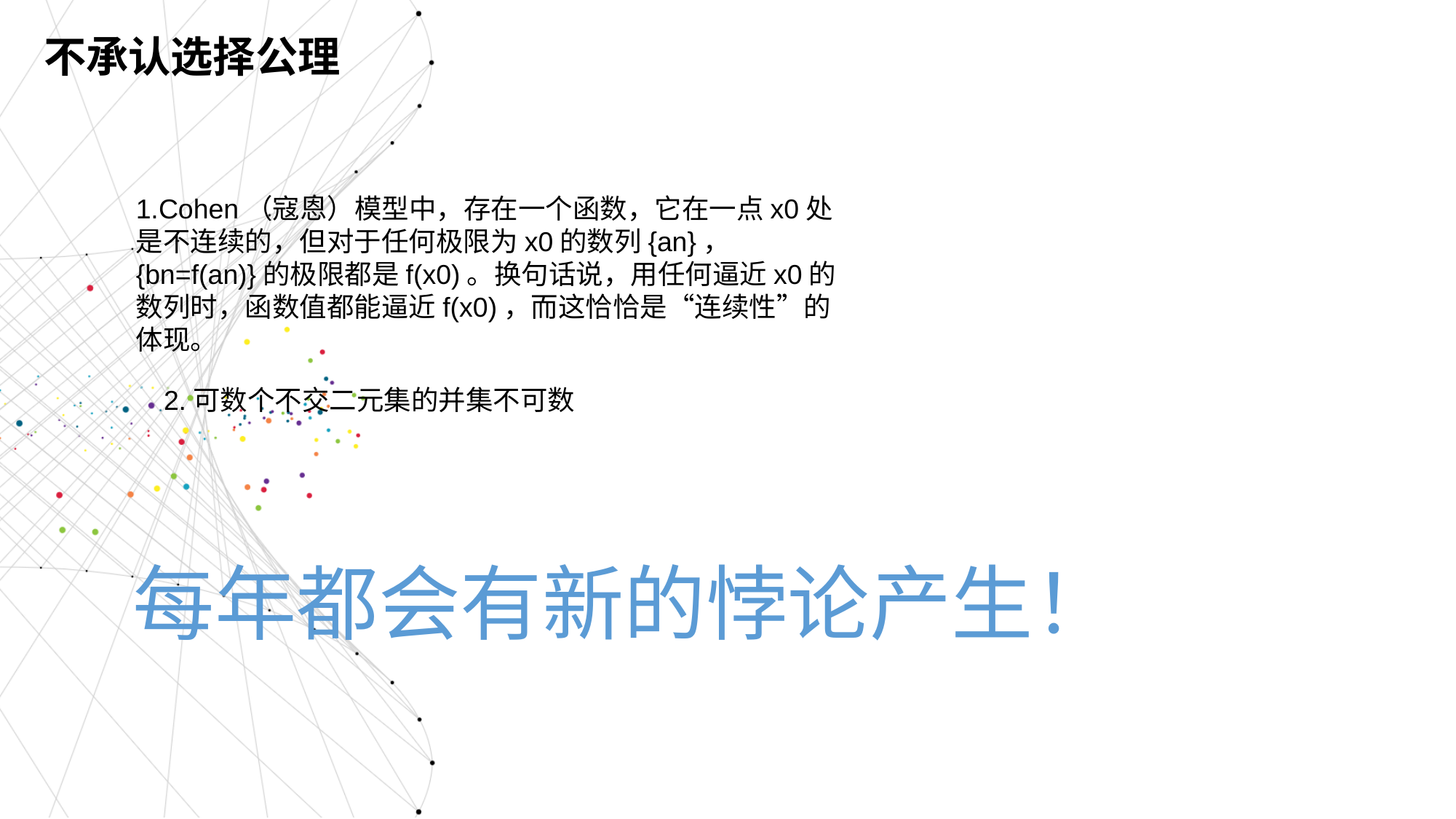

不承认选择公理
1.Cohen（寇恩）模型中，存在一个函数，它在一点x0处是不连续的，但对于任何极限为x0的数列{an}，{bn=f(an)}的极限都是f(x0)。换句话说，用任何逼近x0的数列时，函数值都能逼近f(x0)，而这恰恰是“连续性”的体现。
2.可数个不交二元集的并集不可数
每年都会有新的悖论产生！